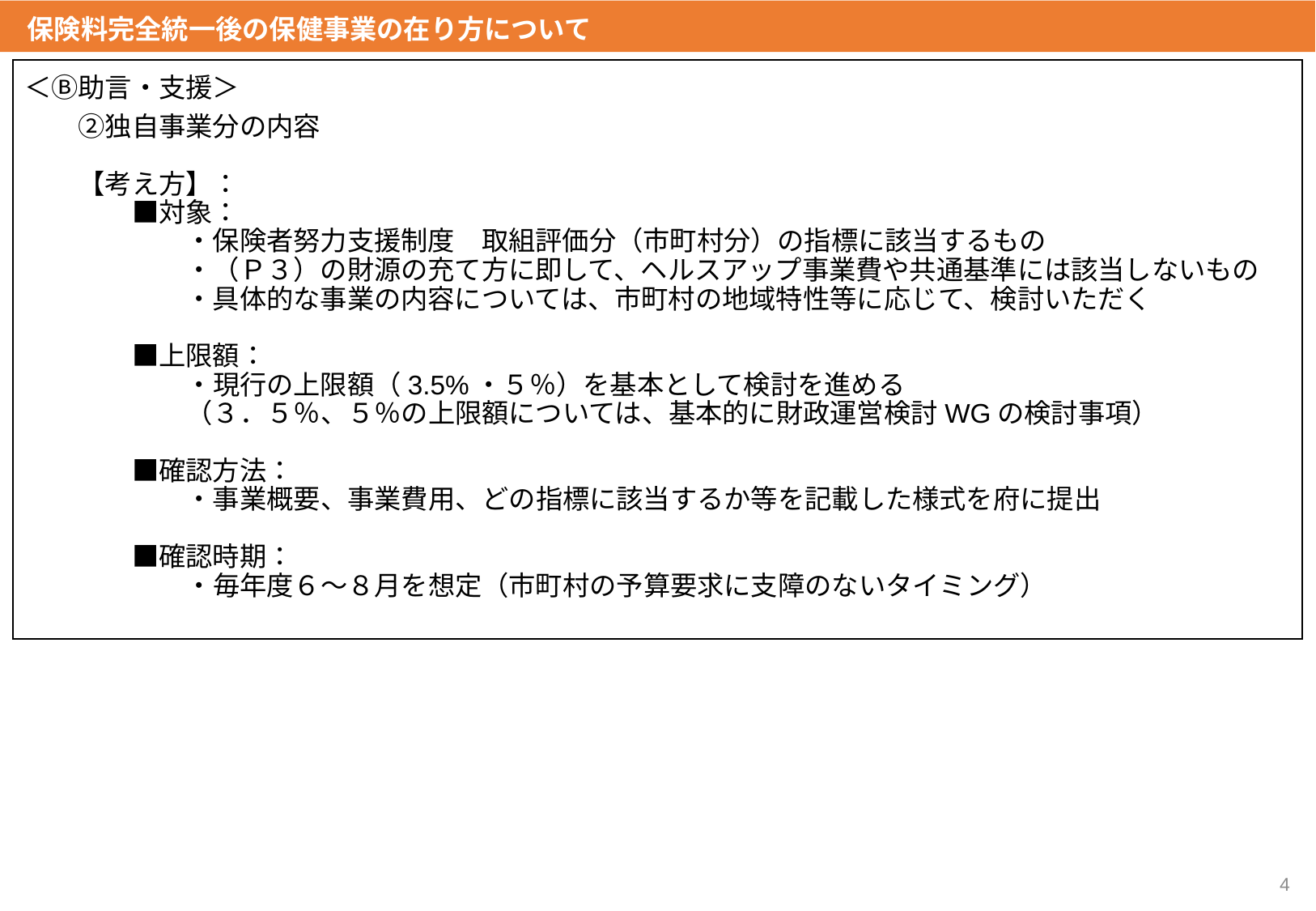

保険料完全統一後の保健事業の在り方について

＜Ⓑ助言・支援＞
　　②独自事業分の内容

　　【考え方】：
　　　　■対象：
　　　　　　・保険者努力支援制度　取組評価分（市町村分）の指標に該当するもの
　　　　　　・（Ｐ３）の財源の充て方に即して、ヘルスアップ事業費や共通基準には該当しないもの
　　　　　　・具体的な事業の内容については、市町村の地域特性等に応じて、検討いただく

　　　　■上限額：
　　　　　　・現行の上限額（3.5%・５％）を基本として検討を進める
　　　　　　（３．５％、５％の上限額については、基本的に財政運営検討WGの検討事項）

　　　　■確認方法：
　　　　　　・事業概要、事業費用、どの指標に該当するか等を記載した様式を府に提出

　　　　■確認時期：
　　　　　　・毎年度６～８月を想定（市町村の予算要求に支障のないタイミング）

4